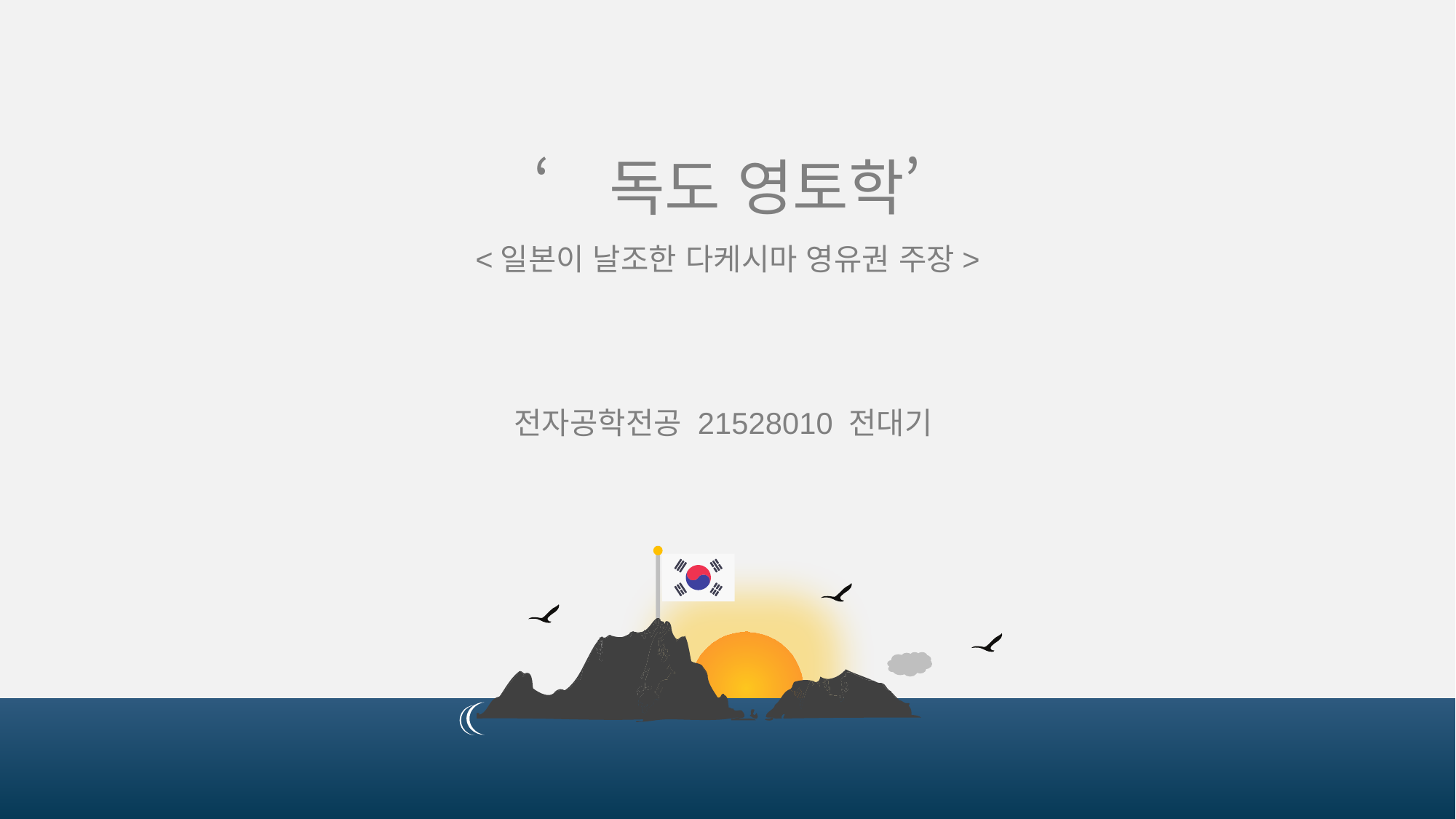

‘독도 영토학’
<일본이 날조한 다케시마 영유권 주장>

전자공학전공 21528010 전대기